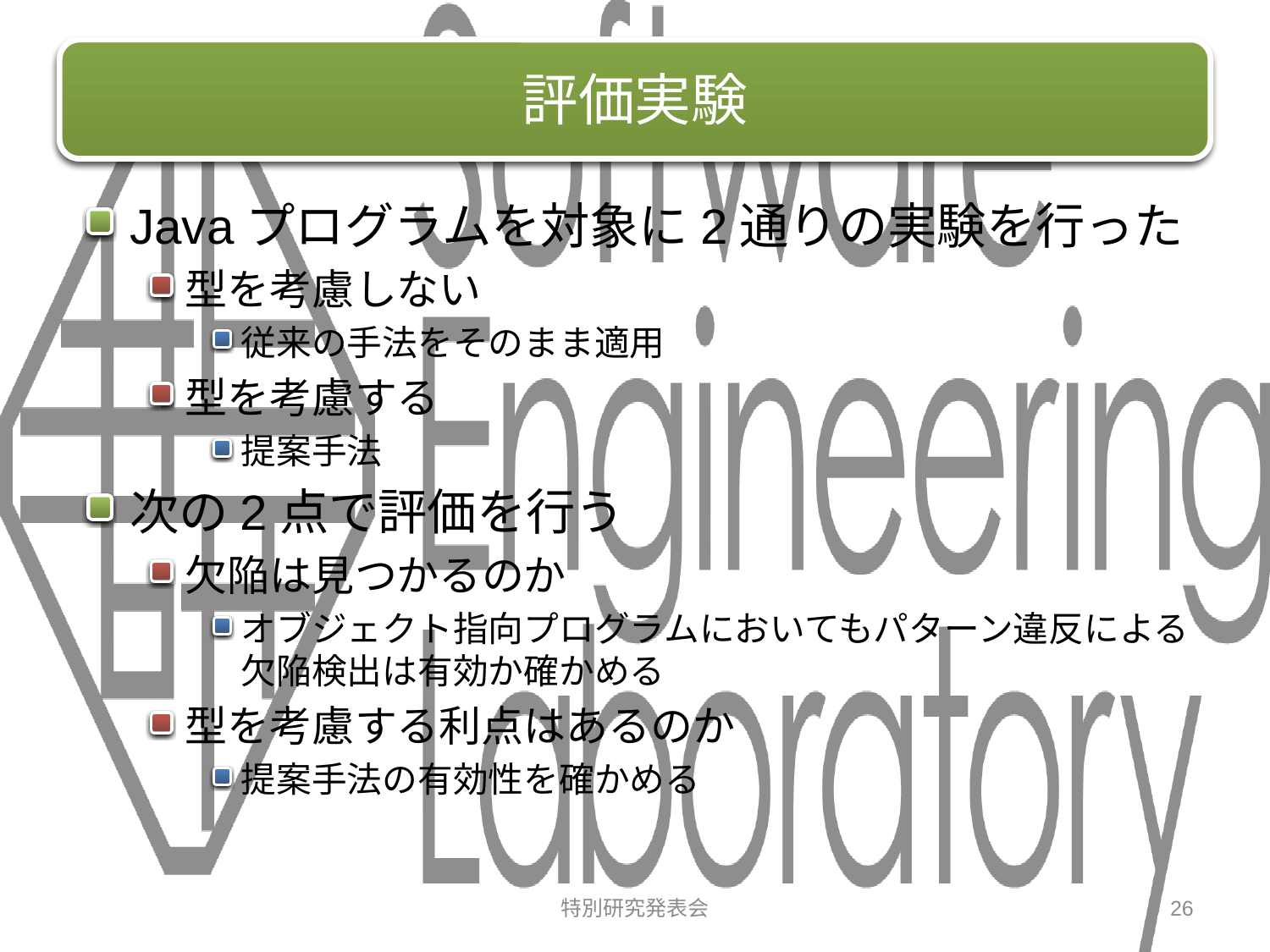

# 評価実験
Javaプログラムを対象に2通りの実験を行った
型を考慮しない
従来の手法をそのまま適用
型を考慮する
提案手法
次の2点で評価を行う
欠陥は見つかるのか
オブジェクト指向プログラムにおいてもパターン違反による欠陥検出は有効か確かめる
型を考慮する利点はあるのか
提案手法の有効性を確かめる
特別研究発表会
26